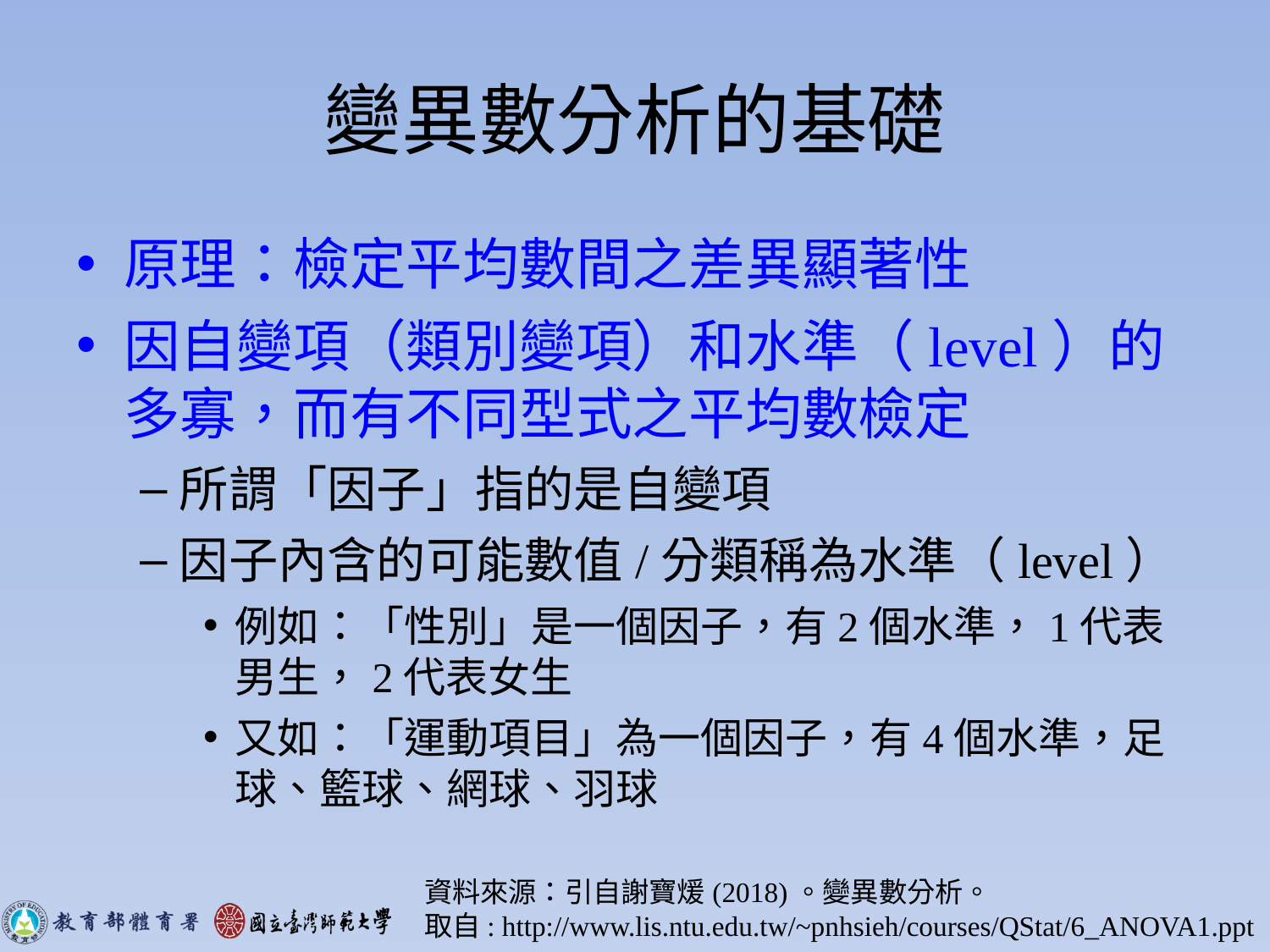

# 變異數分析的基礎
原理：檢定平均數間之差異顯著性
因自變項（類別變項）和水準（level）的多寡，而有不同型式之平均數檢定
所謂「因子」指的是自變項
因子內含的可能數值/分類稱為水準（level）
例如：「性別」是一個因子，有2個水準，1代表男生，2代表女生
又如：「運動項目」為一個因子，有4個水準，足球、籃球、網球、羽球

資料來源：引自謝寶煖(2018)。變異數分析。
取自: http://www.lis.ntu.edu.tw/~pnhsieh/courses/QStat/6_ANOVA1.ppt